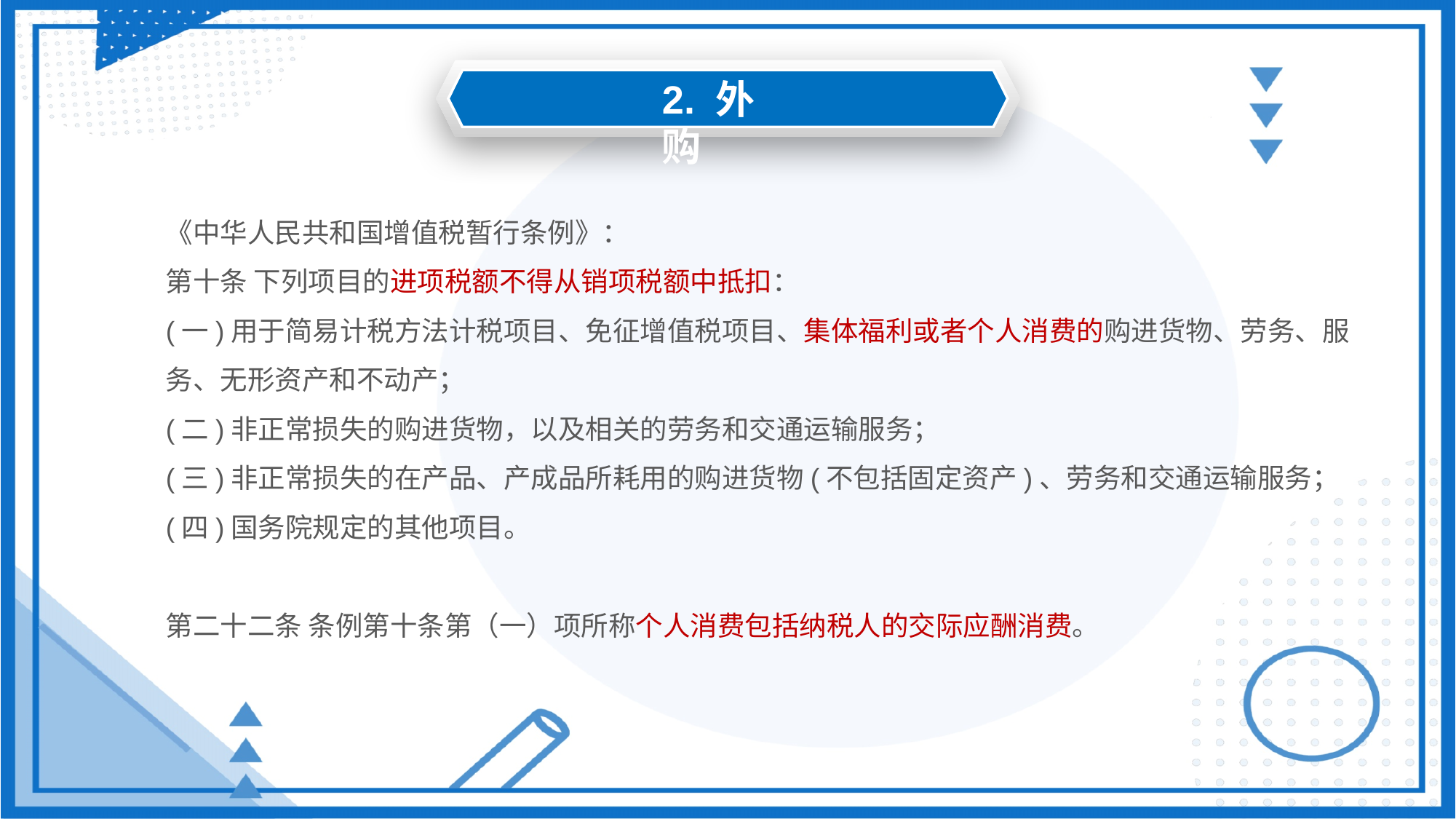

2. 外购
《中华人民共和国增值税暂行条例》：
第十条 下列项目的进项税额不得从销项税额中抵扣：
(一)用于简易计税方法计税项目、免征增值税项目、集体福利或者个人消费的购进货物、劳务、服务、无形资产和不动产；
(二)非正常损失的购进货物，以及相关的劳务和交通运输服务；
(三)非正常损失的在产品、产成品所耗用的购进货物(不包括固定资产)、劳务和交通运输服务；
(四)国务院规定的其他项目。

第二十二条 条例第十条第（一）项所称个人消费包括纳税人的交际应酬消费。